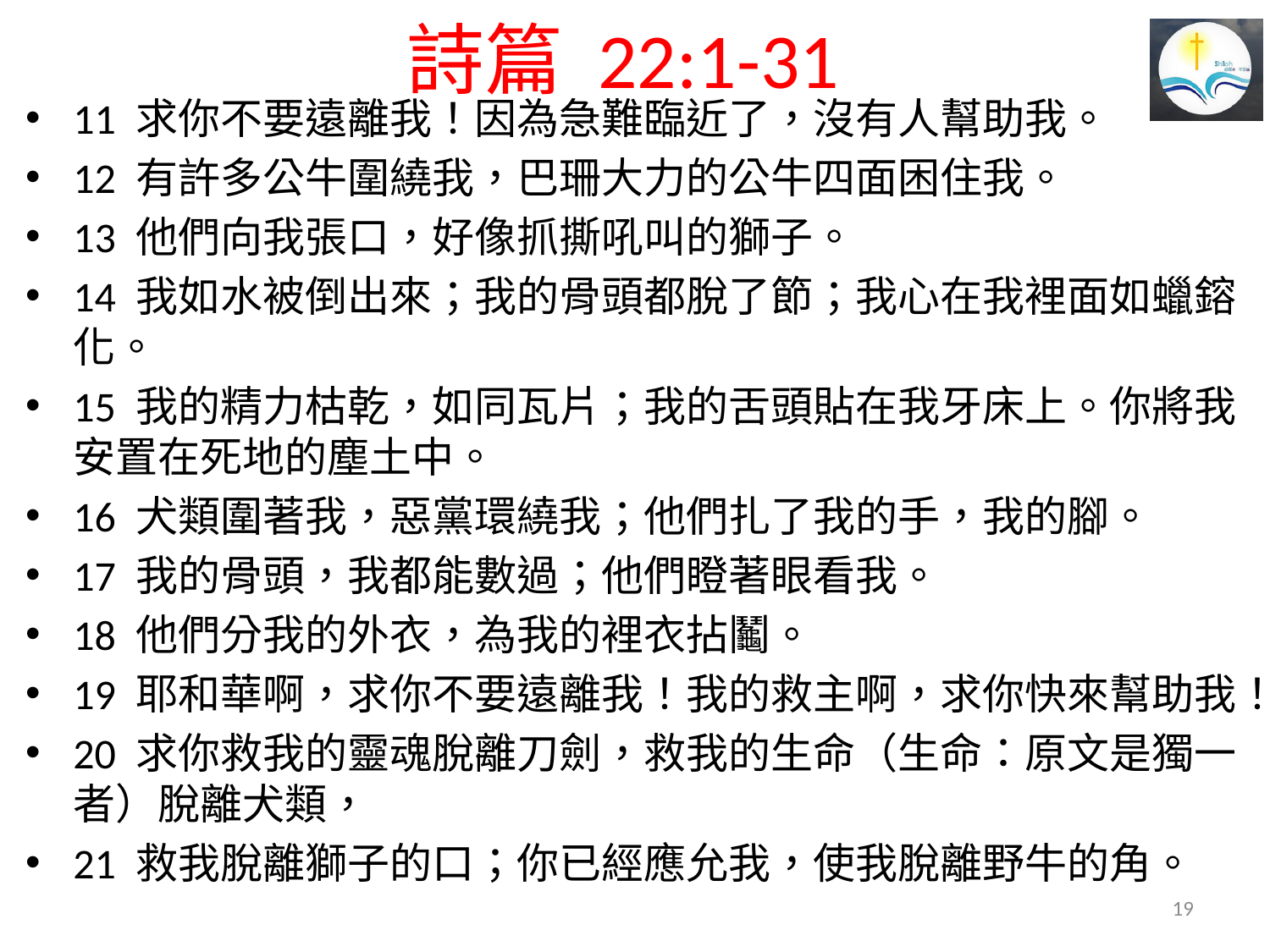

# 詩篇 22:1-31
11 求你不要遠離我！因為急難臨近了，沒有人幫助我。
12 有許多公牛圍繞我，巴珊大力的公牛四面困住我。
13 他們向我張口，好像抓撕吼叫的獅子。
14 我如水被倒出來；我的骨頭都脫了節；我心在我裡面如蠟鎔化。
15 我的精力枯乾，如同瓦片；我的舌頭貼在我牙床上。你將我安置在死地的塵土中。
16 犬類圍著我，惡黨環繞我；他們扎了我的手，我的腳。
17 我的骨頭，我都能數過；他們瞪著眼看我。
18 他們分我的外衣，為我的裡衣拈鬮。
19 耶和華啊，求你不要遠離我！我的救主啊，求你快來幫助我！
20 求你救我的靈魂脫離刀劍，救我的生命（生命：原文是獨一者）脫離犬類，
21 救我脫離獅子的口；你已經應允我，使我脫離野牛的角。
19